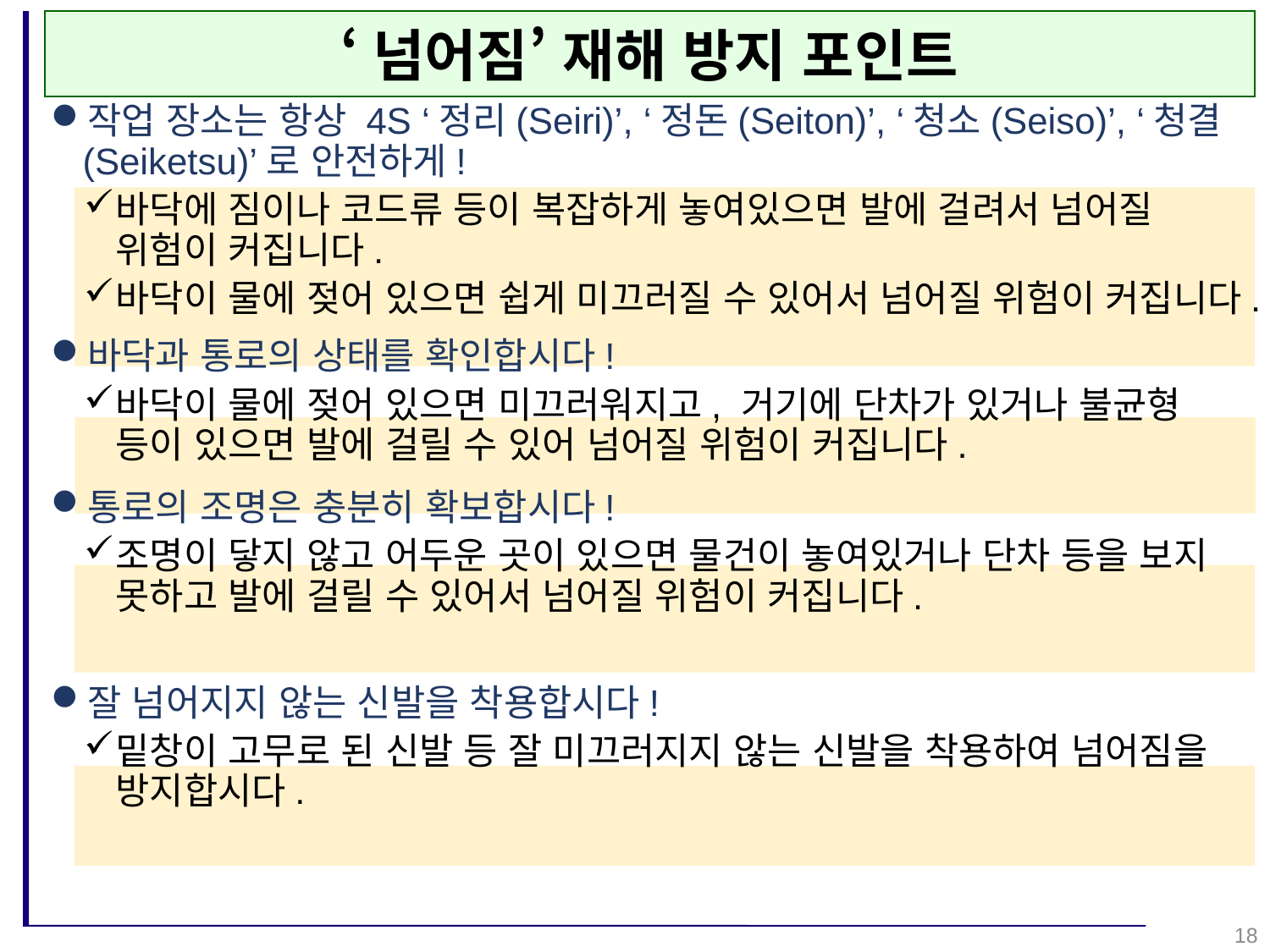

‘넘어짐’ 재해 방지 포인트
작업 장소는 항상 4S ‘정리(Seiri)’, ‘정돈(Seiton)’, ‘청소(Seiso)’, ‘청결(Seiketsu)’로 안전하게!
바닥에 짐이나 코드류 등이 복잡하게 놓여있으면 발에 걸려서 넘어질 위험이 커집니다.
바닥이 물에 젖어 있으면 쉽게 미끄러질 수 있어서 넘어질 위험이 커집니다.
바닥과 통로의 상태를 확인합시다!
바닥이 물에 젖어 있으면 미끄러워지고, 거기에 단차가 있거나 불균형 등이 있으면 발에 걸릴 수 있어 넘어질 위험이 커집니다.
통로의 조명은 충분히 확보합시다!
조명이 닿지 않고 어두운 곳이 있으면 물건이 놓여있거나 단차 등을 보지 못하고 발에 걸릴 수 있어서 넘어질 위험이 커집니다.
잘 넘어지지 않는 신발을 착용합시다!
밑창이 고무로 된 신발 등 잘 미끄러지지 않는 신발을 착용하여 넘어짐을 방지합시다.

18